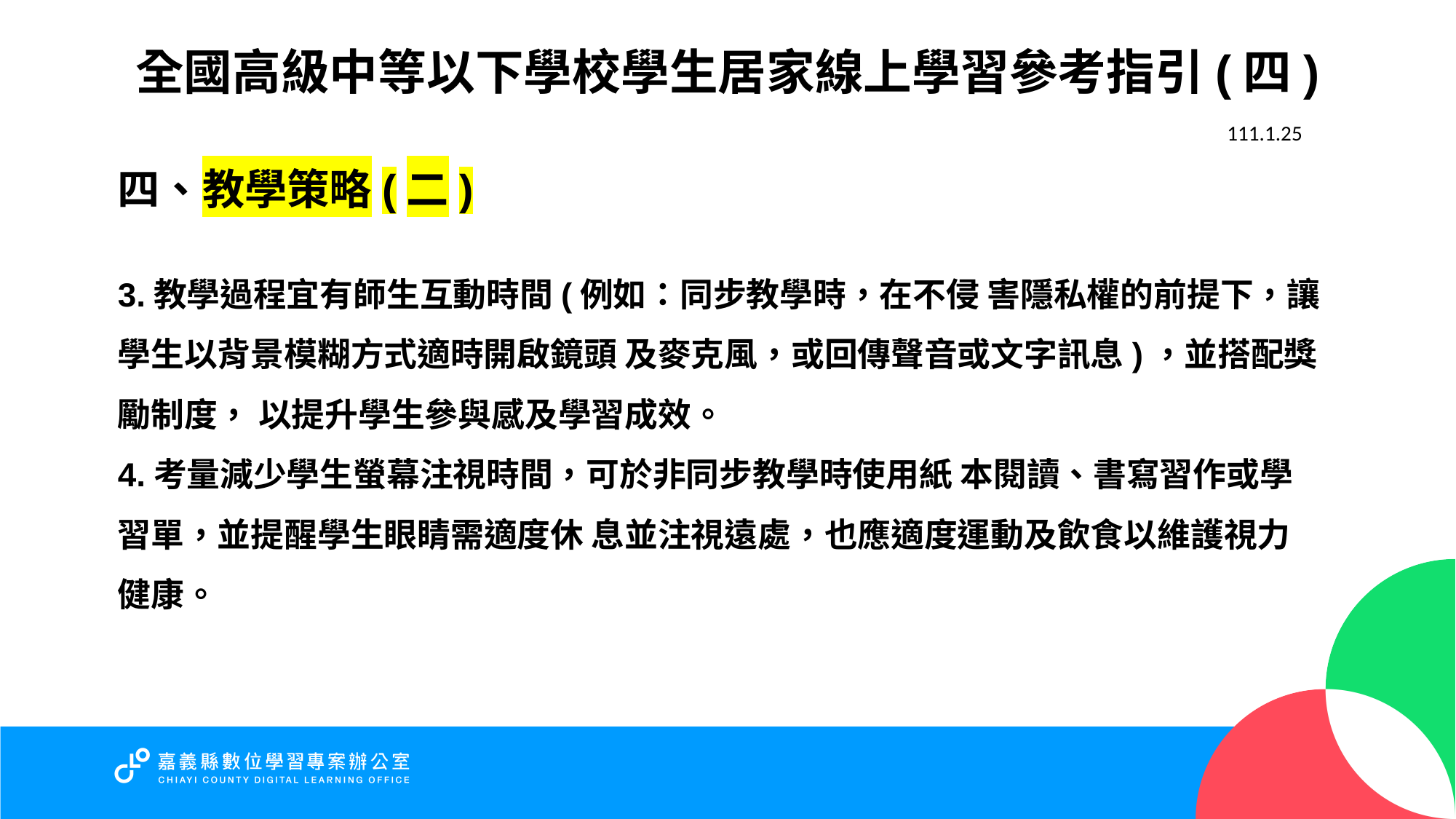

# 全國高級中等以下學校學生居家線上學習參考指引(四)
111.1.25
四、教學策略(二)

3.教學過程宜有師生互動時間(例如：同步教學時，在不侵 害隱私權的前提下，讓學生以背景模糊方式適時開啟鏡頭 及麥克風，或回傳聲音或文字訊息)，並搭配獎勵制度， 以提升學生參與感及學習成效。
4.考量減少學生螢幕注視時間，可於非同步教學時使用紙 本閱讀、書寫習作或學習單，並提醒學生眼睛需適度休 息並注視遠處，也應適度運動及飲食以維護視力健康。